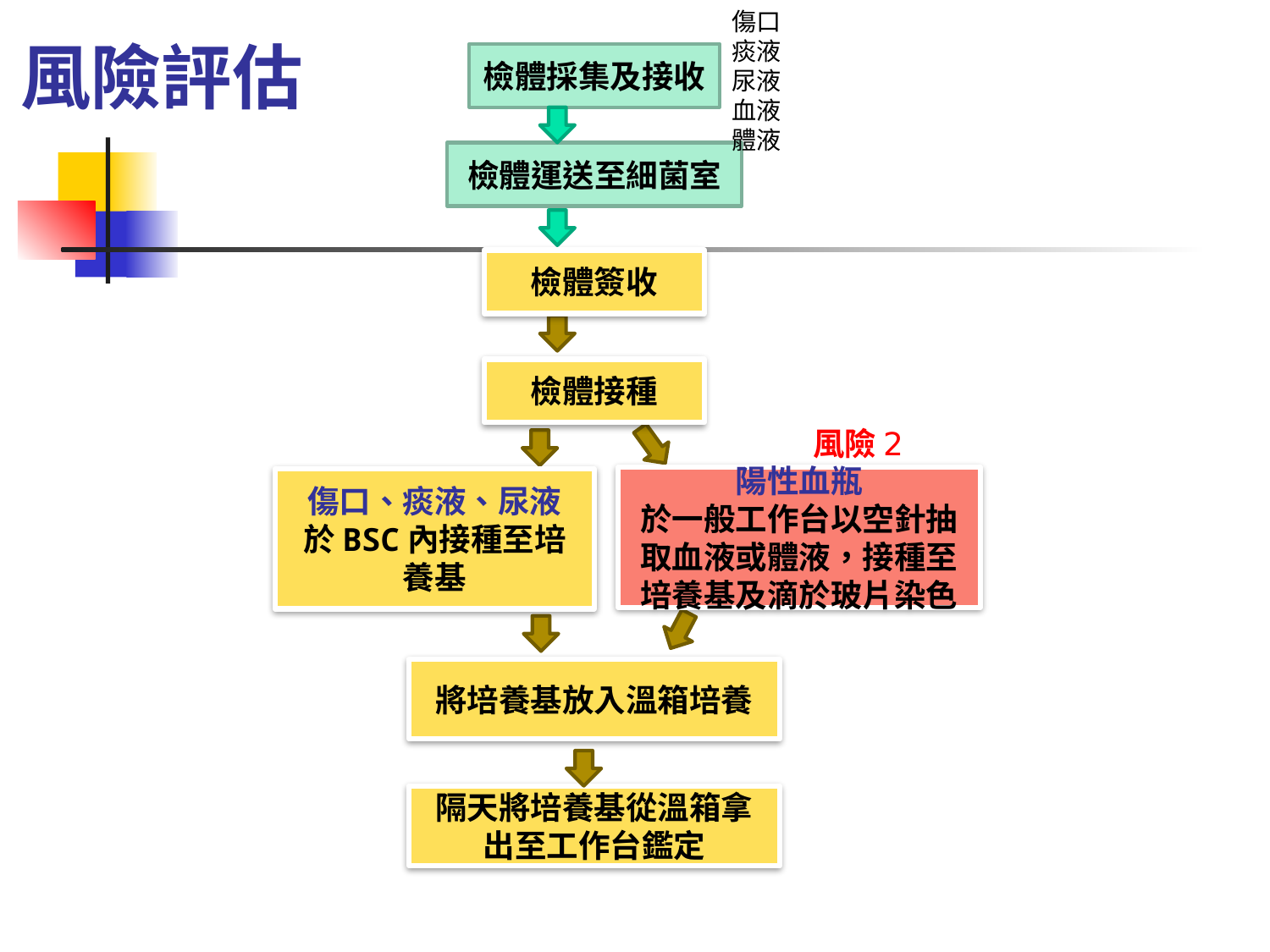

傷口
痰液
尿液
血液
體液
風險評估
檢體採集及接收

檢體運送至細菌室

檢體簽收

檢體接種
風險2

陽性血瓶
於一般工作台以空針抽取血液或體液，接種至培養基及滴於玻片染色
傷口、痰液、尿液
於BSC內接種至培養基

將培養基放入溫箱培養

隔天將培養基從溫箱拿出至工作台鑑定